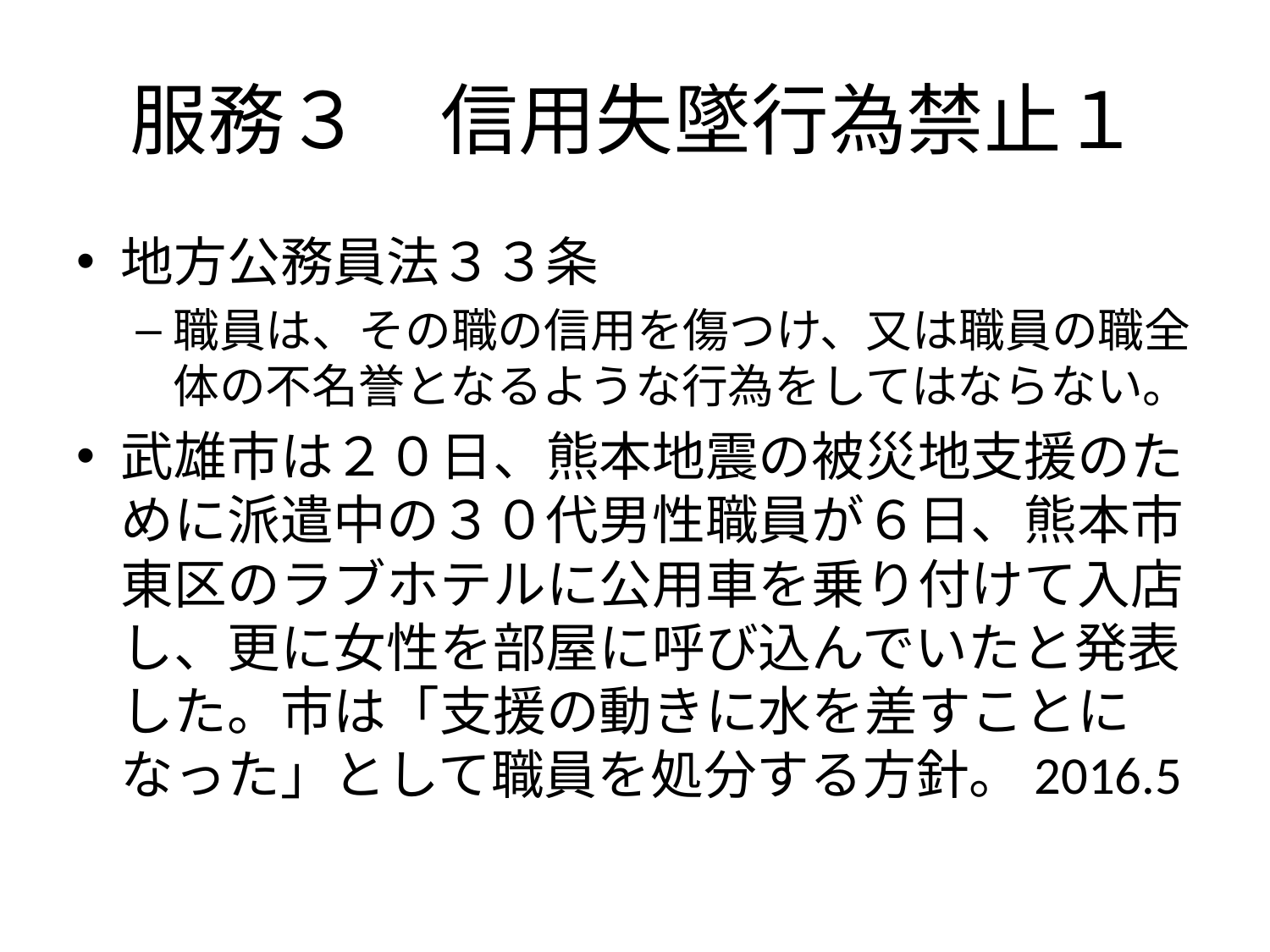

# 服務３　信用失墜行為禁止１
地方公務員法３３条
職員は、その職の信用を傷つけ、又は職員の職全体の不名誉となるような行為をしてはならない。
武雄市は２０日、熊本地震の被災地支援のために派遣中の３０代男性職員が６日、熊本市東区のラブホテルに公用車を乗り付けて入店し、更に女性を部屋に呼び込んでいたと発表した。市は「支援の動きに水を差すことになった」として職員を処分する方針。2016.5